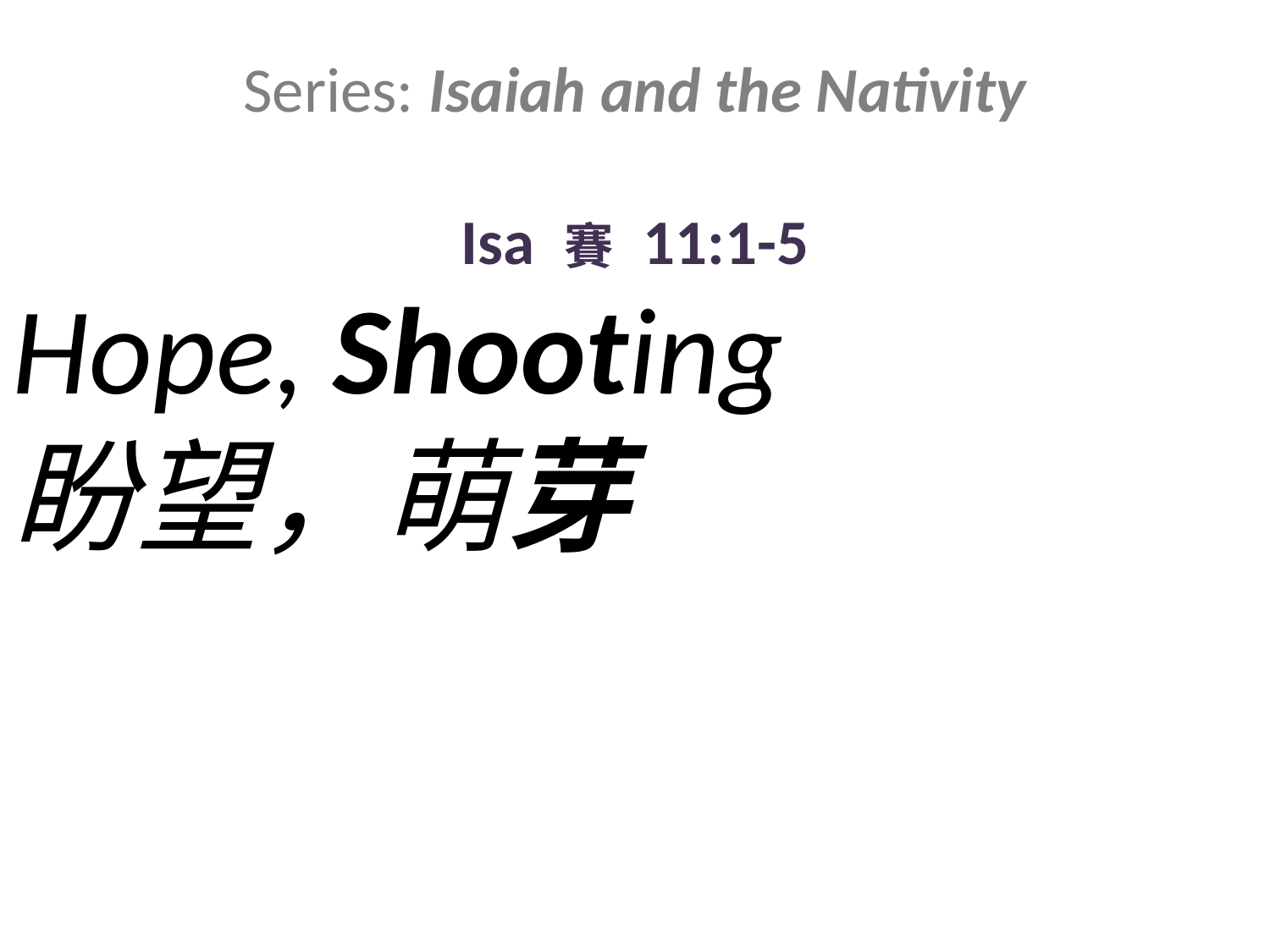

Series: Isaiah and the Nativity

Isa 賽 11:1-5
Hope, Shooting
盼望，萌芽